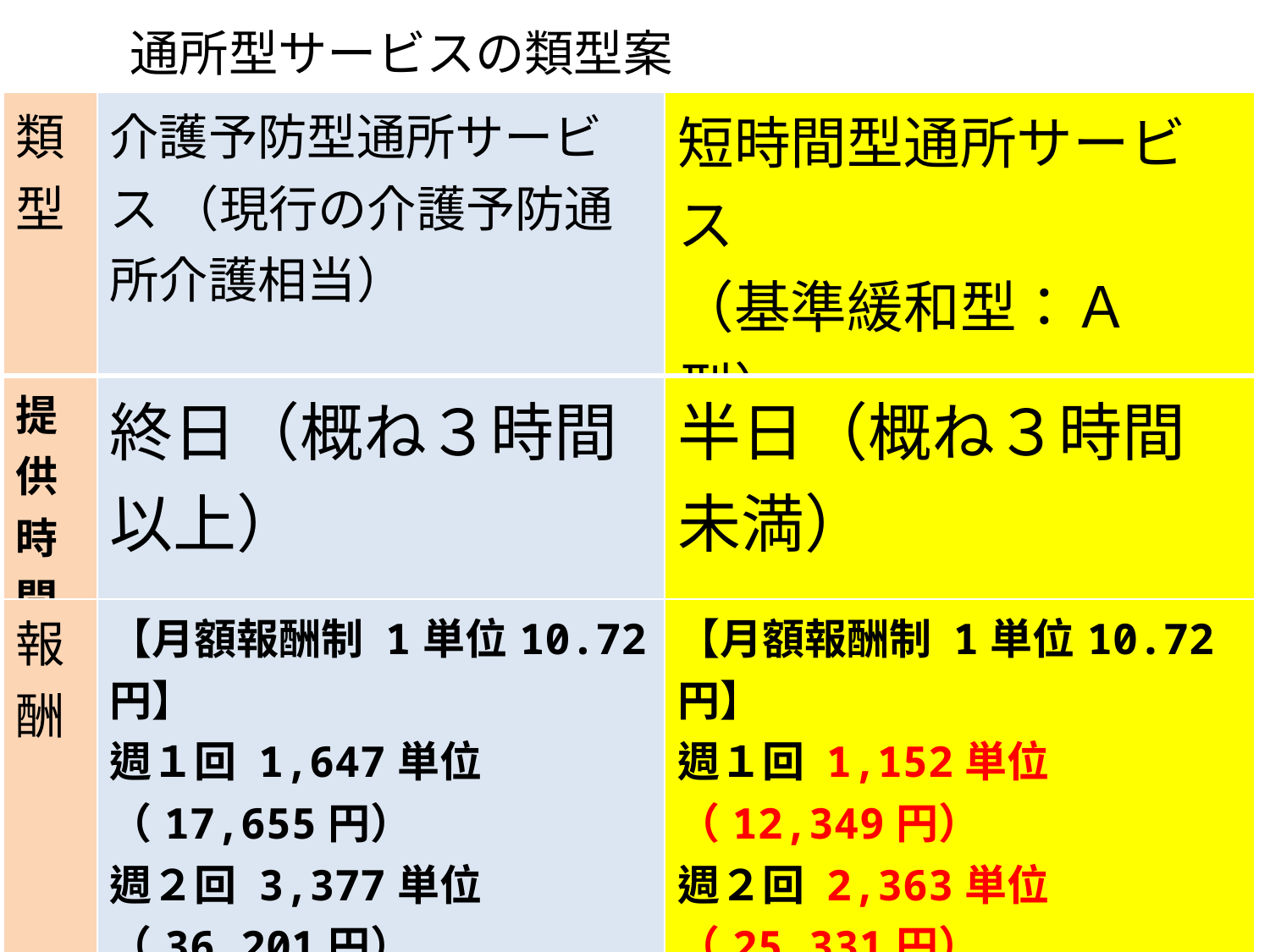

通所型サービスの類型案
| 類型 | 介護予防型通所サービス （現行の介護予防通所介護相当） | 短時間型通所サービス （基準緩和型：Ａ型） |
| --- | --- | --- |
| 提供時間 | 終日（概ね３時間以上） | 半日（概ね３時間未満） |
| 報酬 | 【月額報酬制 1単位10.72円】 週１回 1,647単位（17,655円） 週２回 3,377単位（36,201円） ※国が定める単価どおり | 【月額報酬制 1単位10.72円】 週１回 1,152単位（12,349円） 週２回 2,363単位（25,331円） ※左記、介護予防型通所サービスの単価をベースに ｻｰﾋﾞｽ提供時間(半日程度)に見合った単価に設定 |